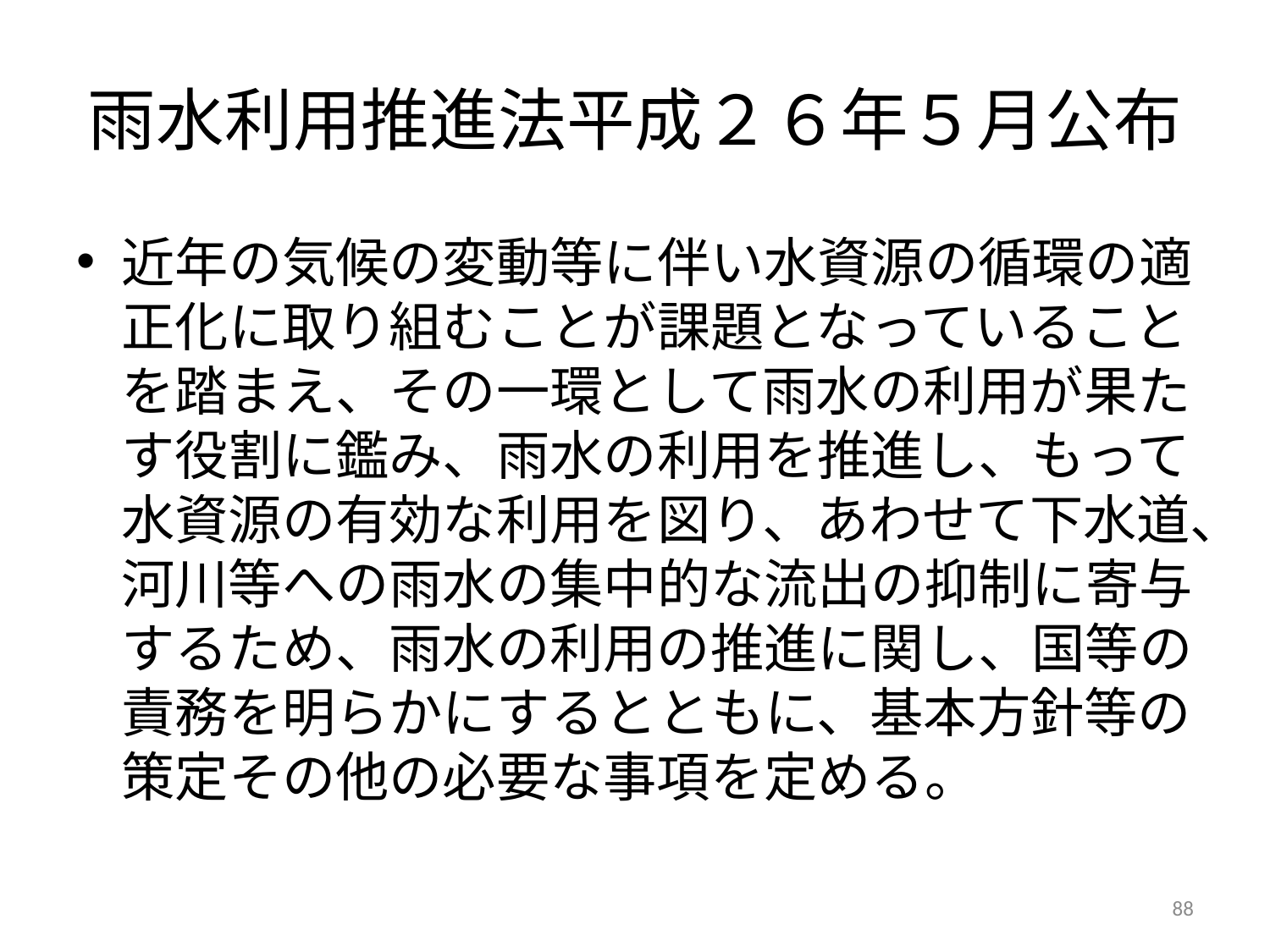

# 雨水利用推進法平成２６年５月公布
近年の気候の変動等に伴い水資源の循環の適正化に取り組むことが課題となっていることを踏まえ、その一環として雨水の利用が果たす役割に鑑み、雨水の利用を推進し、もって水資源の有効な利用を図り、あわせて下水道、河川等への雨水の集中的な流出の抑制に寄与するため、雨水の利用の推進に関し、国等の責務を明らかにするとともに、基本方針等の策定その他の必要な事項を定める。
88